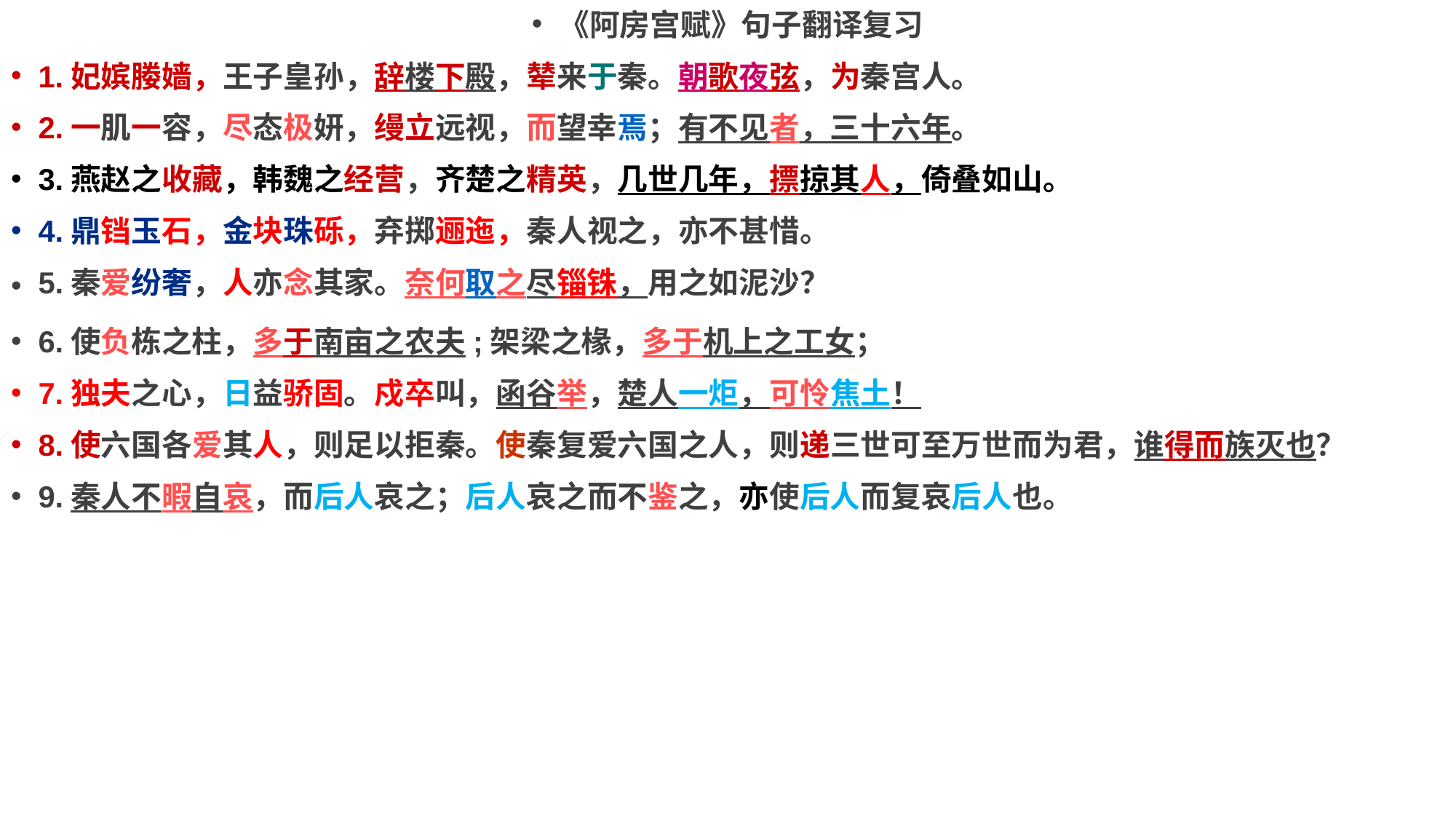

《阿房宫赋》句子翻译复习
1.妃嫔媵嫱，王子皇孙，辞楼下殿，辇来于秦。朝歌夜弦，为秦宫人。
2.一肌一容，尽态极妍，缦立远视，而望幸焉；有不见者，三十六年。
3.燕赵之收藏，韩魏之经营，齐楚之精英，几世几年，摽掠其人，倚叠如山。
4.鼎铛玉石，金块珠砾，弃掷逦迤，秦人视之，亦不甚惜。
5.秦爱纷奢，人亦念其家。奈何取之尽锱铢，用之如泥沙？
6.使负栋之柱，多于南亩之农夫;架梁之椽，多于机上之工女；
7.独夫之心，日益骄固。戍卒叫，函谷举，楚人一炬，可怜焦土！
8.使六国各爱其人，则足以拒秦。使秦复爱六国之人，则递三世可至万世而为君，谁得而族灭也？
9.秦人不暇自哀，而后人哀之；后人哀之而不鉴之，亦使后人而复哀后人也。